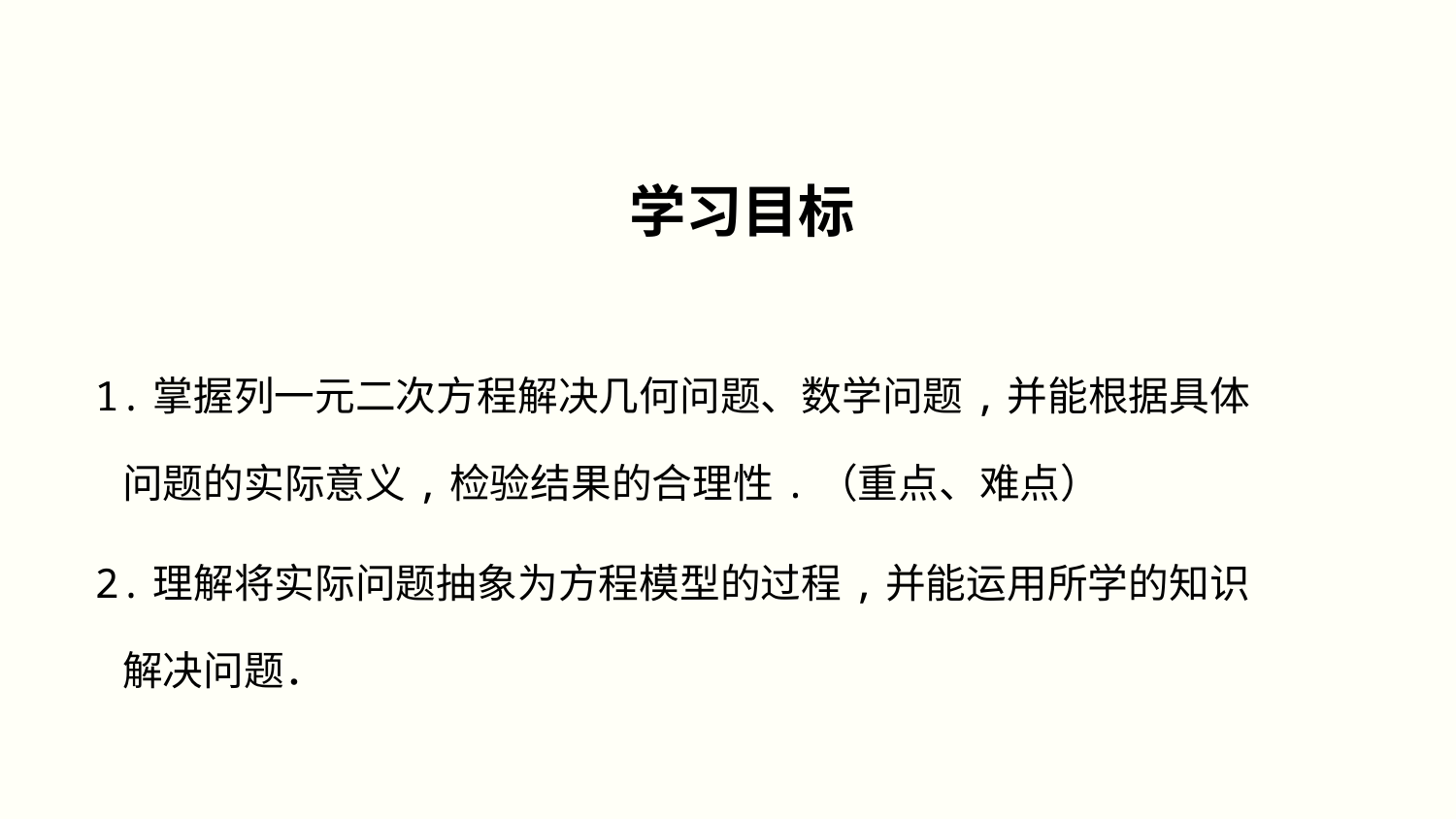

学习目标
1.掌握列一元二次方程解决几何问题、数学问题,并能根据具体
  问题的实际意义,检验结果的合理性.（重点、难点）
2.理解将实际问题抽象为方程模型的过程,并能运用所学的知识
  解决问题．